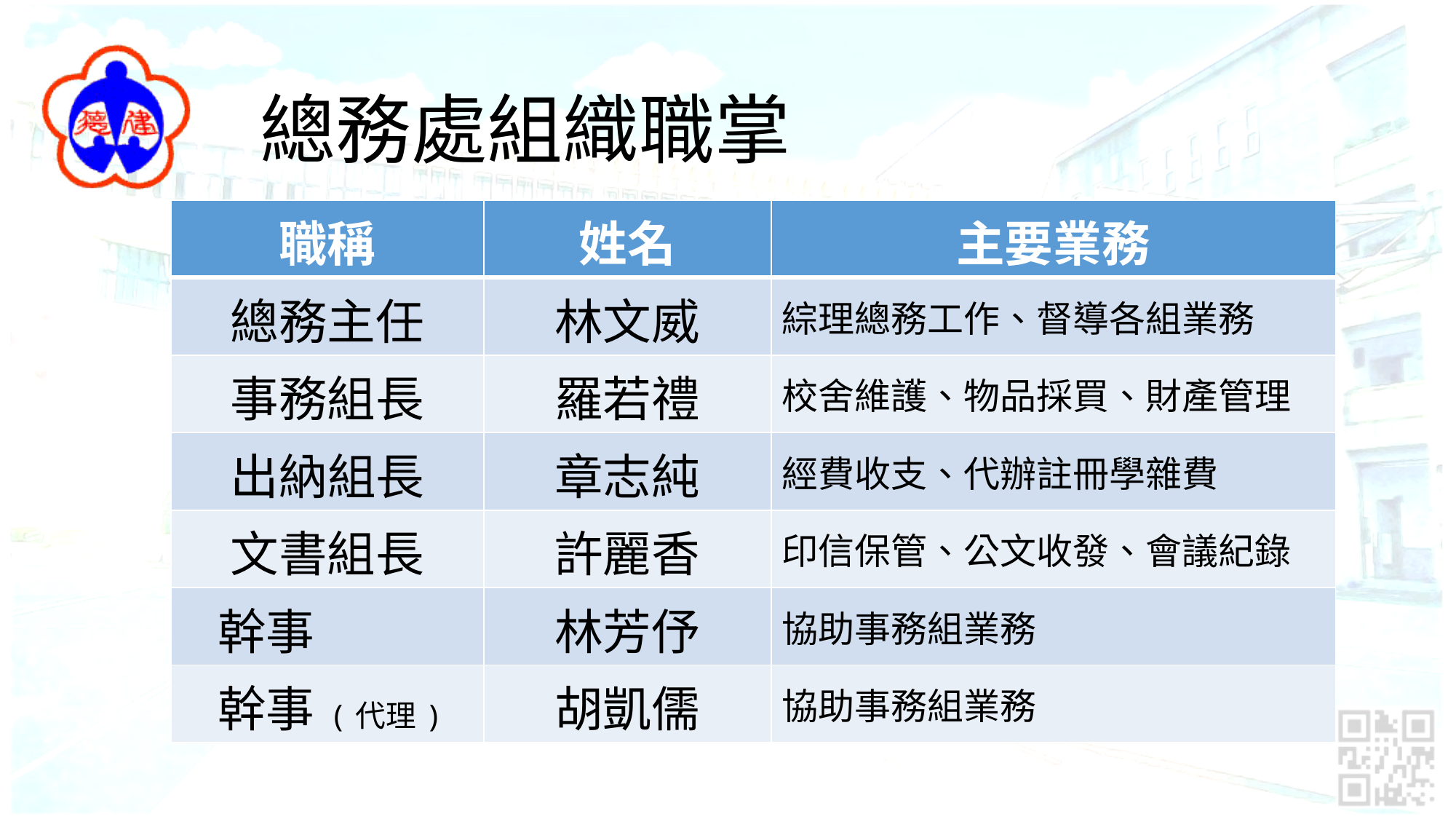

總務處組織職掌
| 職稱 | 姓名 | 主要業務 |
| --- | --- | --- |
| 總務主任 | 林文威 | 綜理總務工作、督導各組業務 |
| 事務組長 | 羅若禮 | 校舍維護、物品採買、財產管理 |
| 出納組長 | 章志純 | 經費收支、代辦註冊學雜費 |
| 文書組長 | 許麗香 | 印信保管、公文收發、會議紀錄 |
| 幹事 | 林芳伃 | 協助事務組業務 |
| 幹事(代理) | 胡凱儒 | 協助事務組業務 |